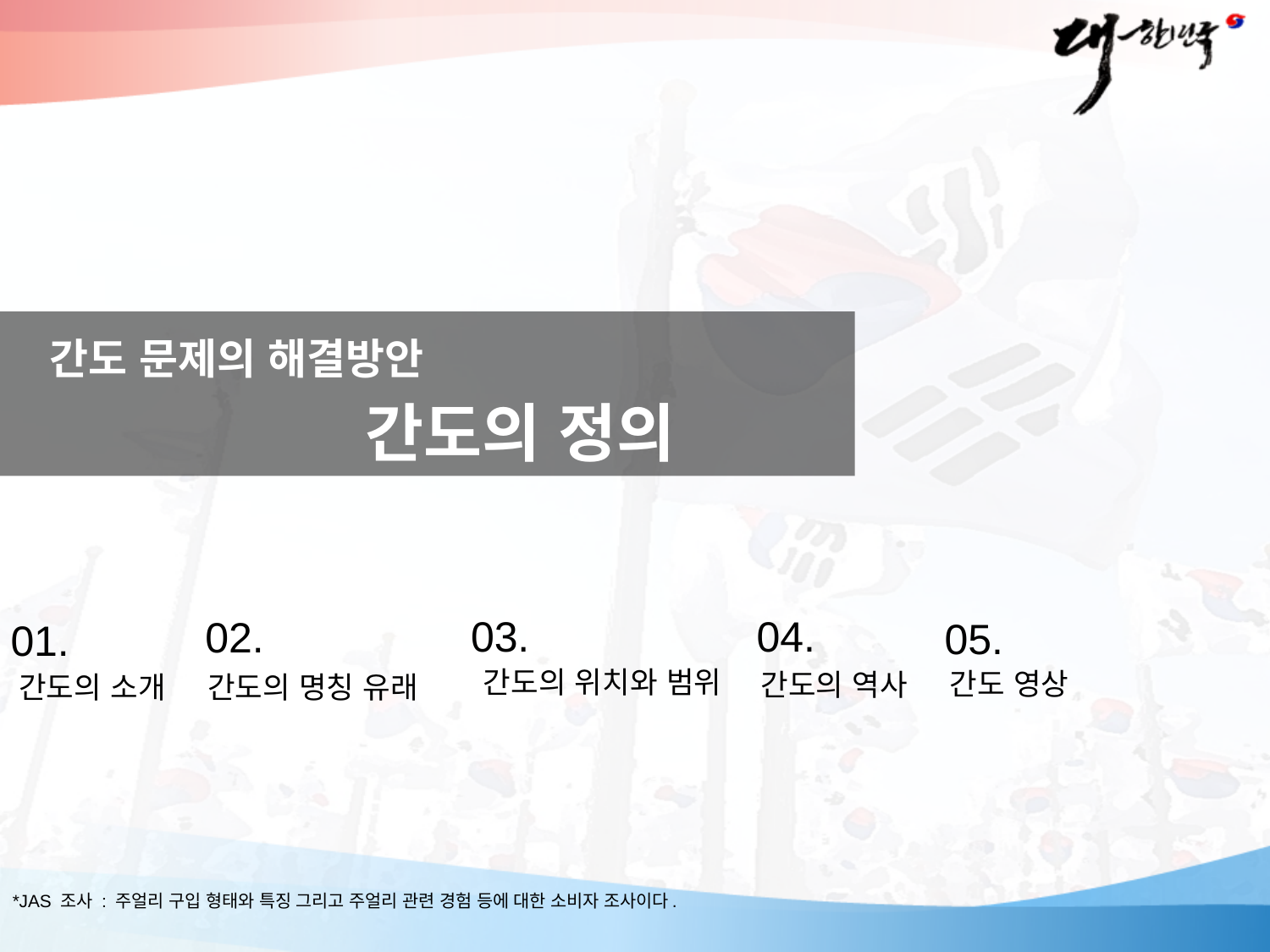

간도 문제의 해결방안
간도의 정의
04.
03.
02.
05.
01.
간도의 위치와 범위
간도 영상
간도의 역사
간도의 소개
간도의 명칭 유래

*JAS 조사 : 주얼리 구입 형태와 특징 그리고 주얼리 관련 경험 등에 대한 소비자 조사이다.